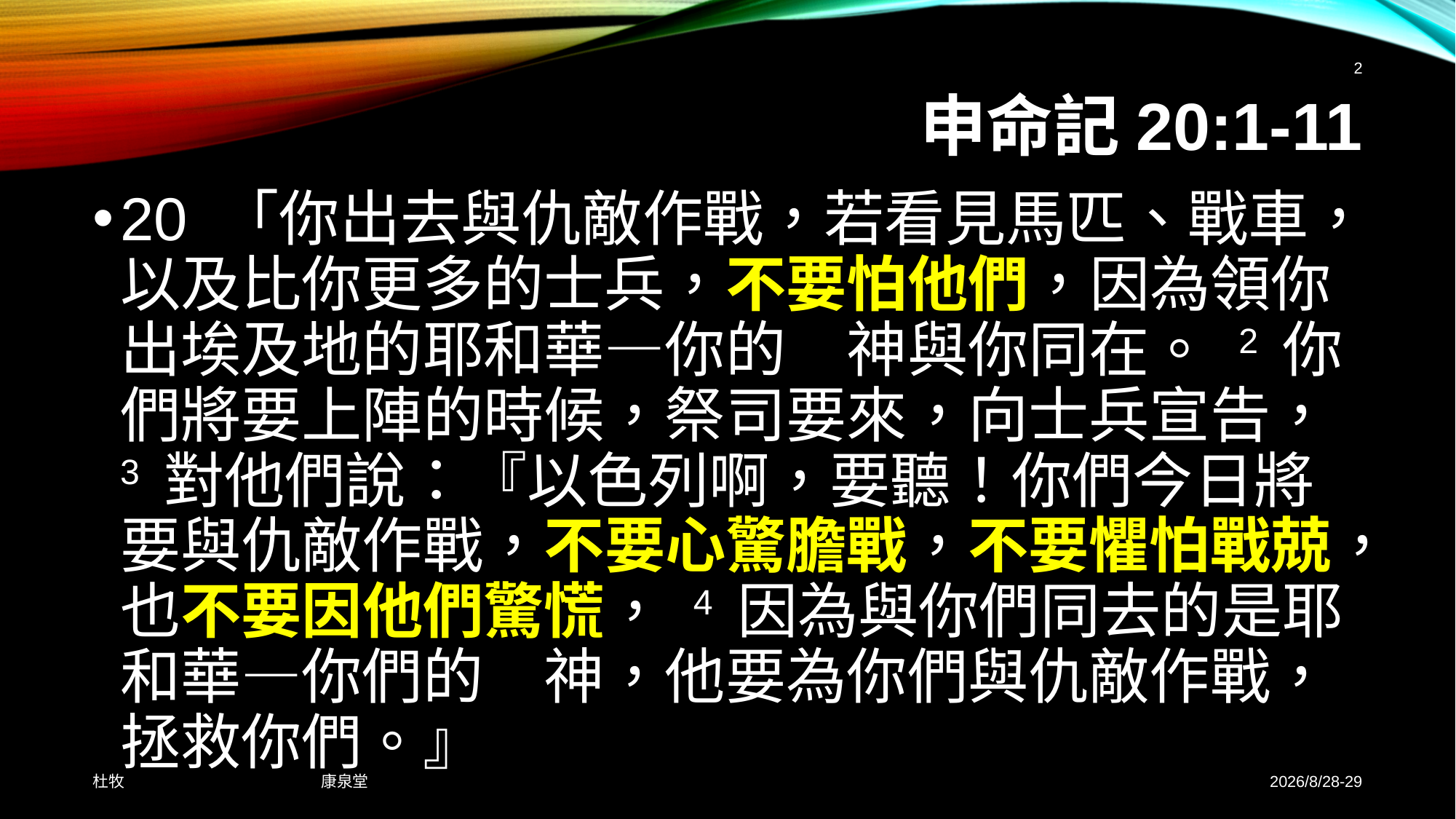

2
# 申命記20:1-11
20 「你出去與仇敵作戰，若看見馬匹、戰車，以及比你更多的士兵，不要怕他們，因為領你出埃及地的耶和華—你的　神與你同在。 2 你們將要上陣的時候，祭司要來，向士兵宣告， 3 對他們說：『以色列啊，要聽！你們今日將要與仇敵作戰，不要心驚膽戰，不要懼怕戰兢，也不要因他們驚慌， 4 因為與你們同去的是耶和華—你們的　神，他要為你們與仇敵作戰，拯救你們。』
杜牧                                                         康泉堂
2026/8/28-29